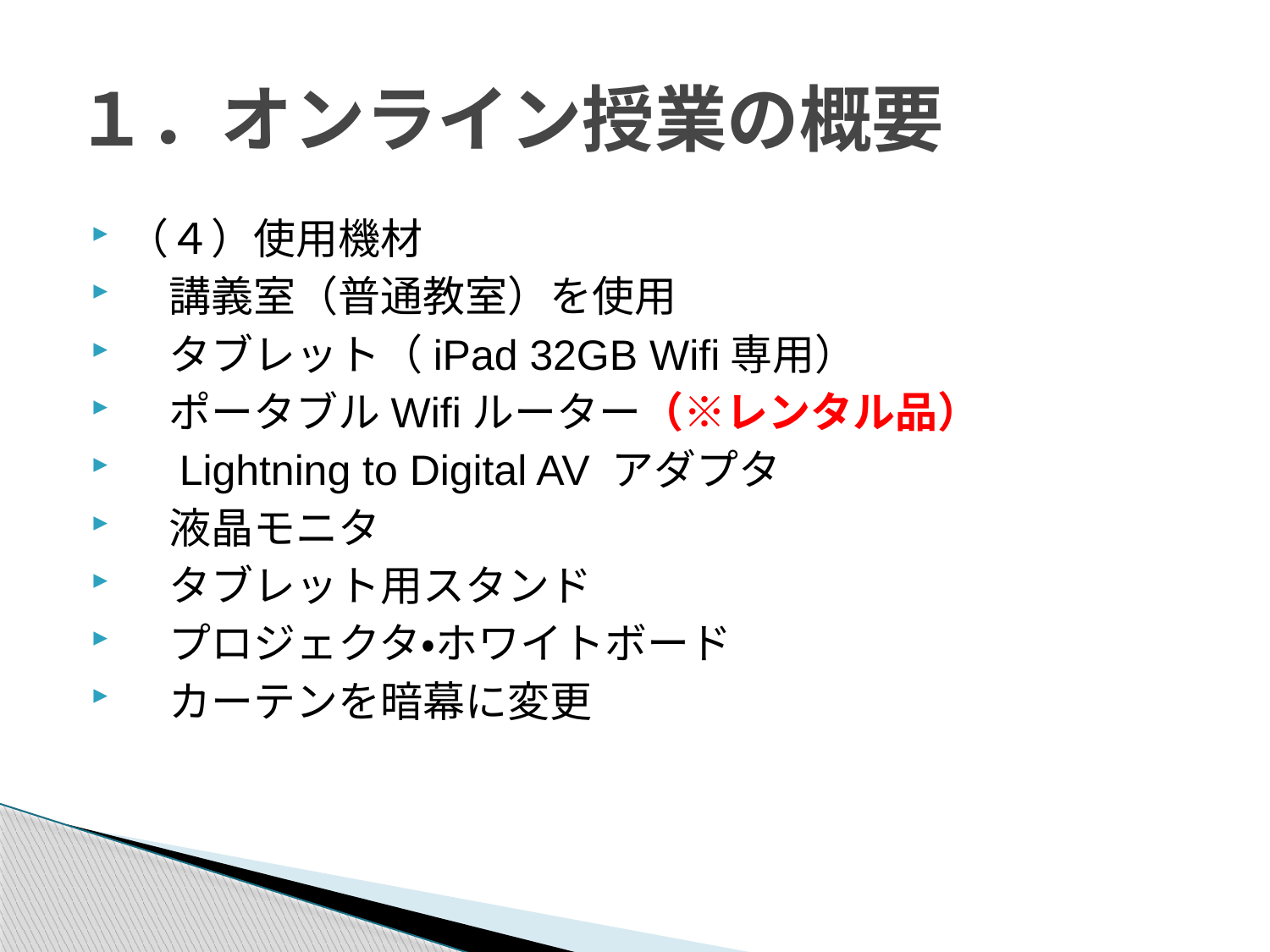

# １．オンライン授業の概要
（４）使用機材
　講義室（普通教室）を使用
　タブレット（iPad 32GB Wifi専用）
　ポータブルWifiルーター（※レンタル品）
　Lightning to Digital AV アダプタ
　液晶モニタ
　タブレット用スタンド
　プロジェクタ・ホワイトボード
　カーテンを暗幕に変更